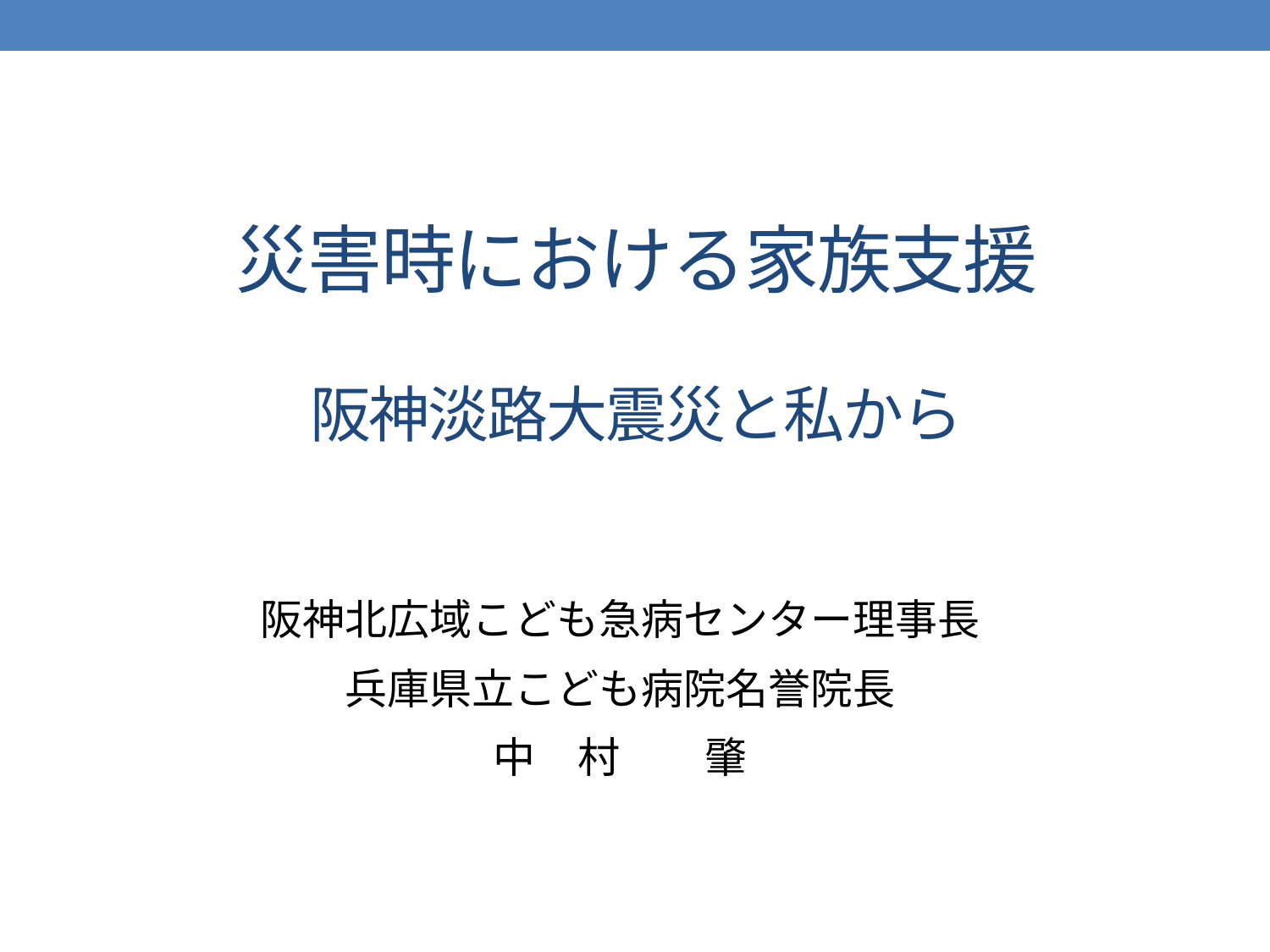

# 災害時における家族支援 阪神淡路大震災と私から
阪神北広域こども急病センター理事長
兵庫県立こども病院名誉院長
中　村　　肇